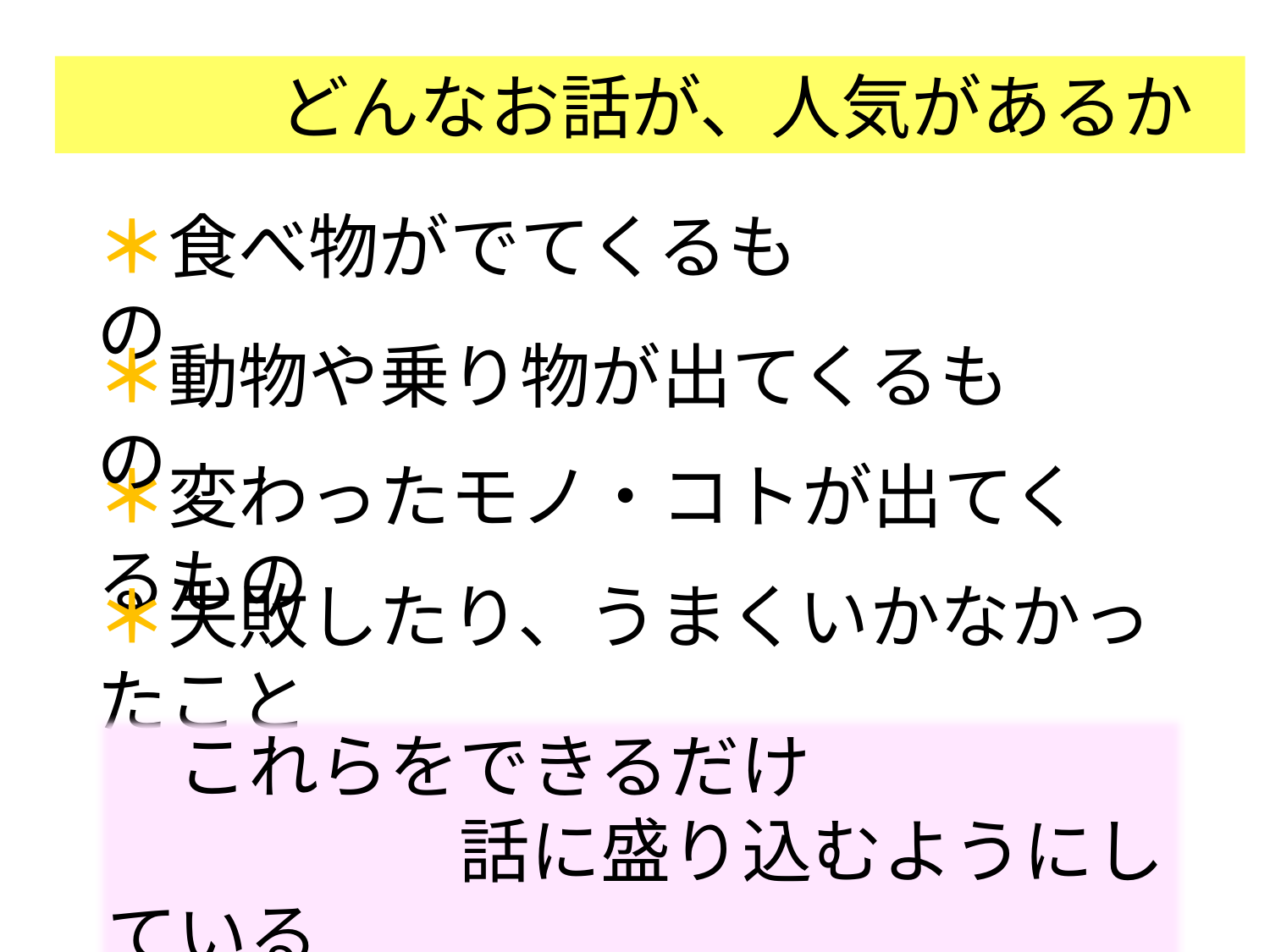

どんなお話が、人気があるか
＊食べ物がでてくるもの
＊動物や乗り物が出てくるもの
＊変わったモノ・コトが出てくるもの
＊失敗したり、うまくいかなかったこと
　これらをできるだけ
　　　　　話に盛り込むようにしている